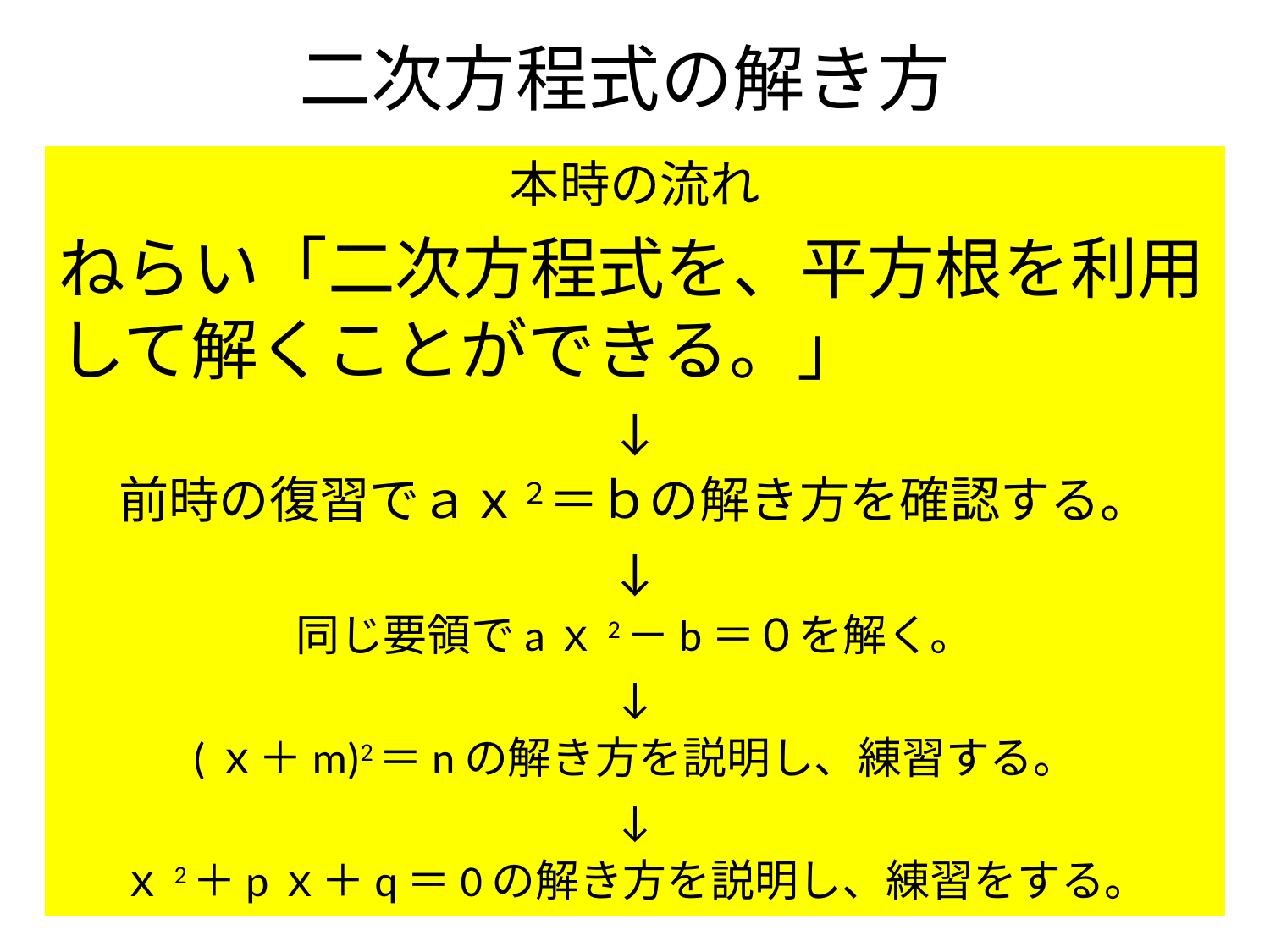

# 二次方程式の解き方
本時の流れ
ねらい「二次方程式を、平方根を利用して解くことができる。」
↓
前時の復習でａｘ２＝ｂの解き方を確認する。
↓
同じ要領でaｘ2－b＝０を解く。
↓
(ｘ＋m)2＝nの解き方を説明し、練習する。
↓
ｘ2＋pｘ＋q＝0の解き方を説明し、練習をする。